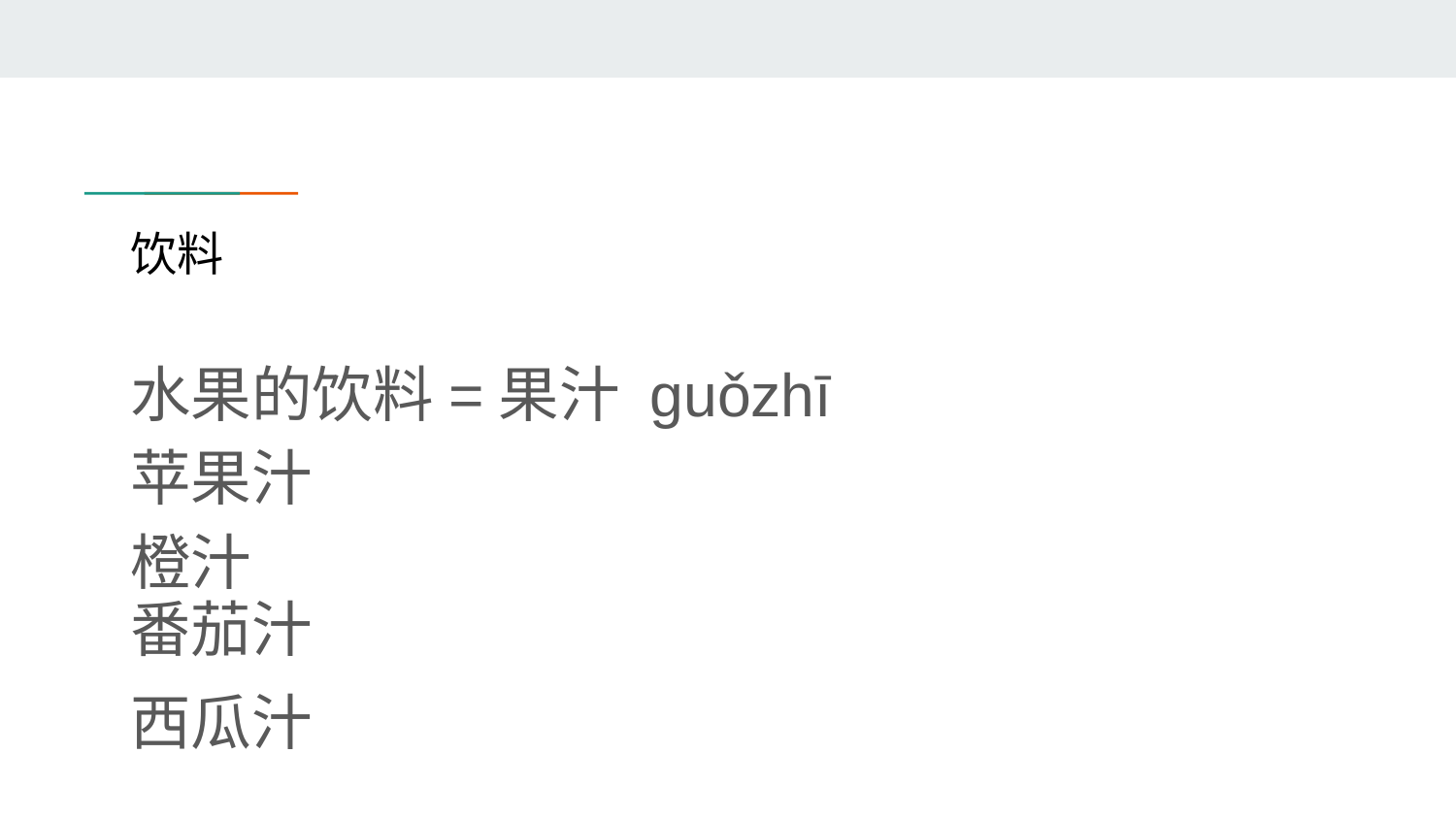

# 饮料
水果的饮料=果汁 guǒzhī
苹果汁
橙汁
番茄汁
西瓜汁